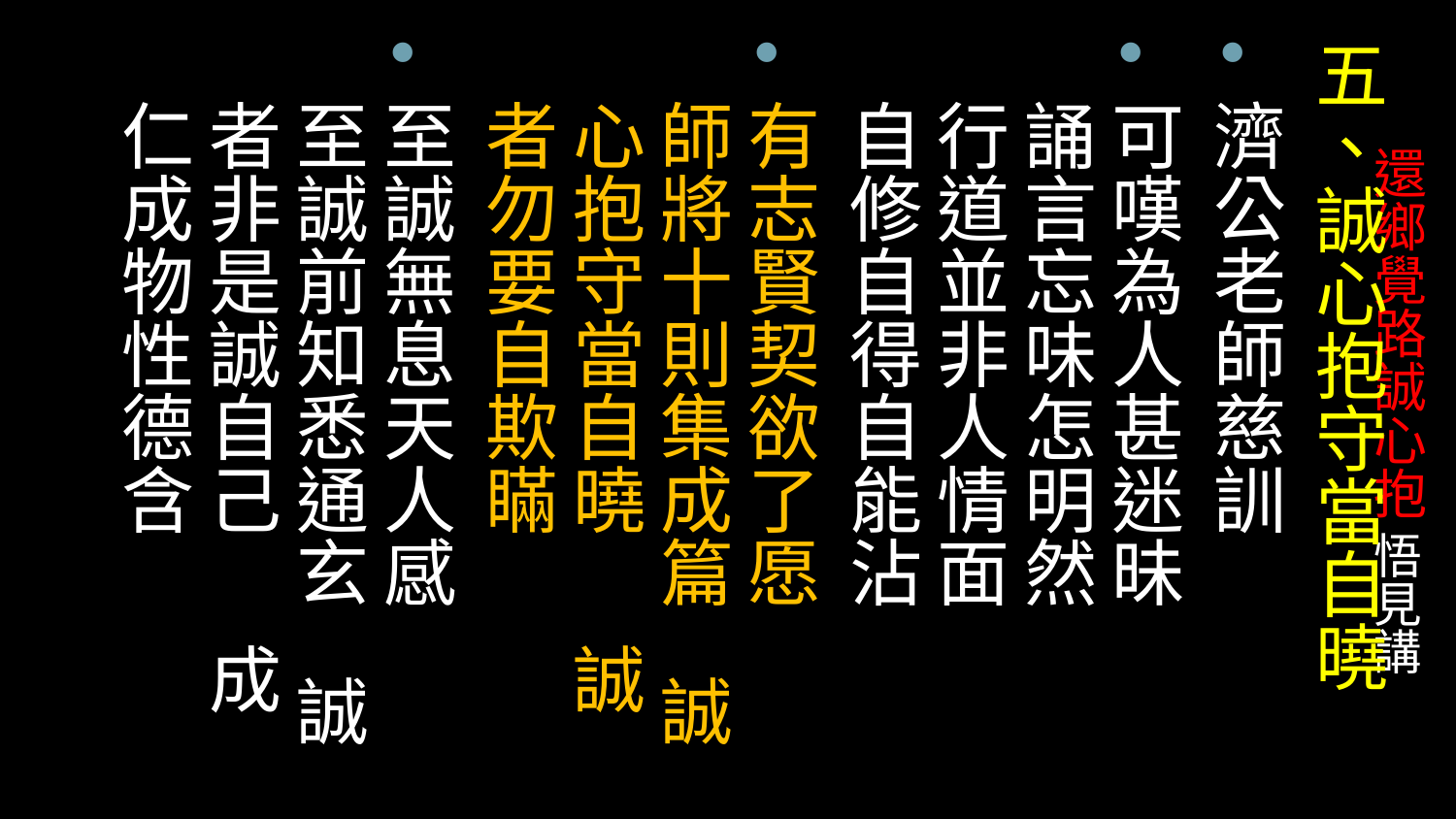

五、誠心抱守當自曉
濟公老師慈訓
可嘆為人甚迷昧　  誦言忘味怎明然　  行道並非人情面
自修自得自能沾
有志賢契欲了愿　  師將十則集成篇    誠心抱守當自曉　  誠者勿要自欺瞞
至誠無息天人感
至誠前知悉通玄    誠者非是誠自己　  成仁成物性德含
# 還鄉覺路誠心抱 悟見講